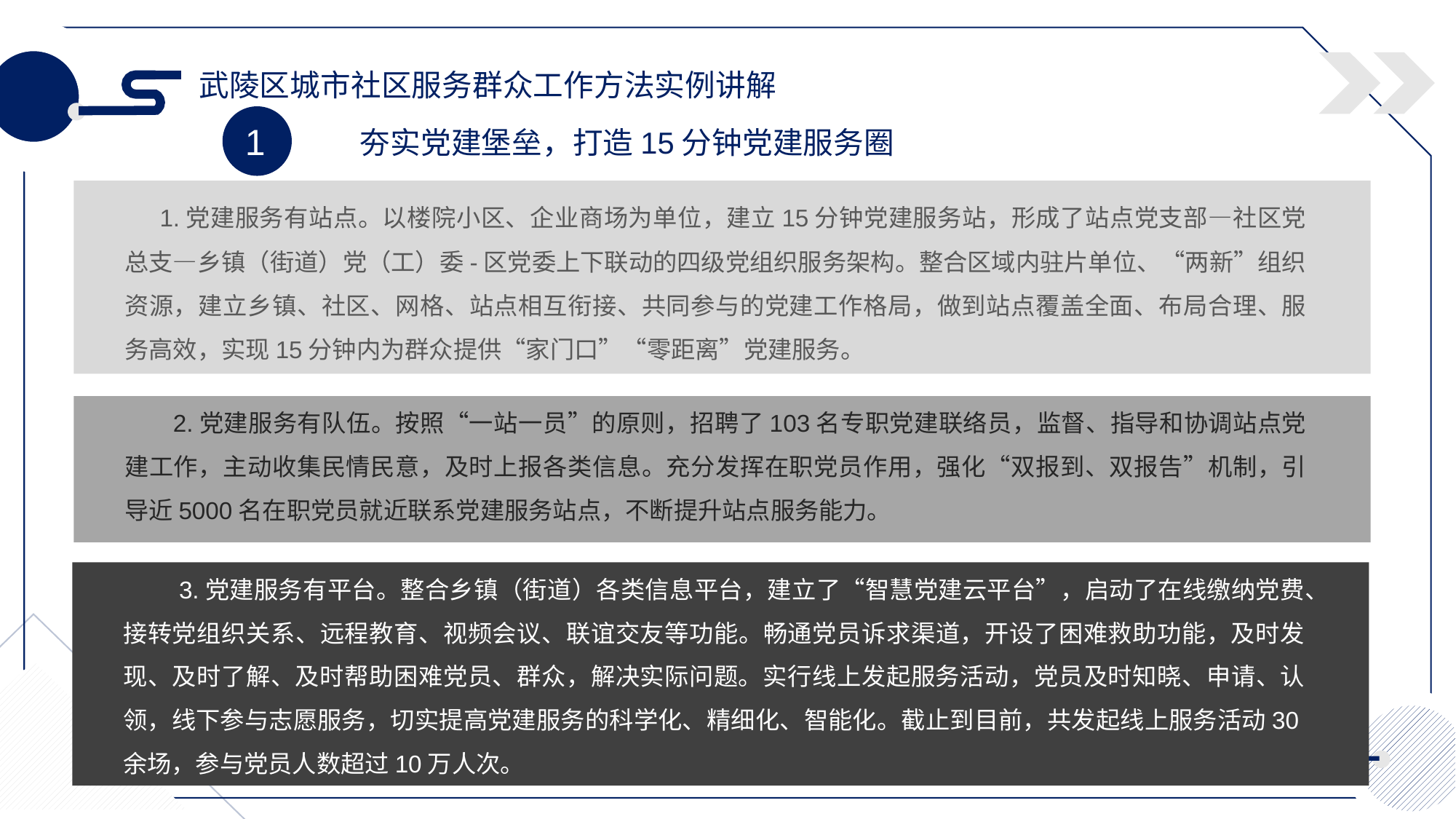

武陵区城市社区服务群众工作方法实例讲解

1
  夯实党建堡垒，打造15分钟党建服务圈
    1.党建服务有站点。以楼院小区、企业商场为单位，建立15分钟党建服务站，形成了站点党支部—社区党总支—乡镇（街道）党（工）委-区党委上下联动的四级党组织服务架构。整合区域内驻片单位、“两新”组织资源，建立乡镇、社区、网格、站点相互衔接、共同参与的党建工作格局，做到站点覆盖全面、布局合理、服务高效，实现15分钟内为群众提供“家门口”“零距离”党建服务。

2.党建服务有队伍。按照“一站一员”的原则，招聘了103名专职党建联络员，监督、指导和协调站点党建工作，主动收集民情民意，及时上报各类信息。充分发挥在职党员作用，强化“双报到、双报告”机制，引导近5000名在职党员就近联系党建服务站点，不断提升站点服务能力。

        3.党建服务有平台。整合乡镇（街道）各类信息平台，建立了“智慧党建云平台”，启动了在线缴纳党费、接转党组织关系、远程教育、视频会议、联谊交友等功能。畅通党员诉求渠道，开设了困难救助功能，及时发现、及时了解、及时帮助困难党员、群众，解决实际问题。实行线上发起服务活动，党员及时知晓、申请、认领，线下参与志愿服务，切实提高党建服务的科学化、精细化、智能化。截止到目前，共发起线上服务活动30余场，参与党员人数超过10万人次。